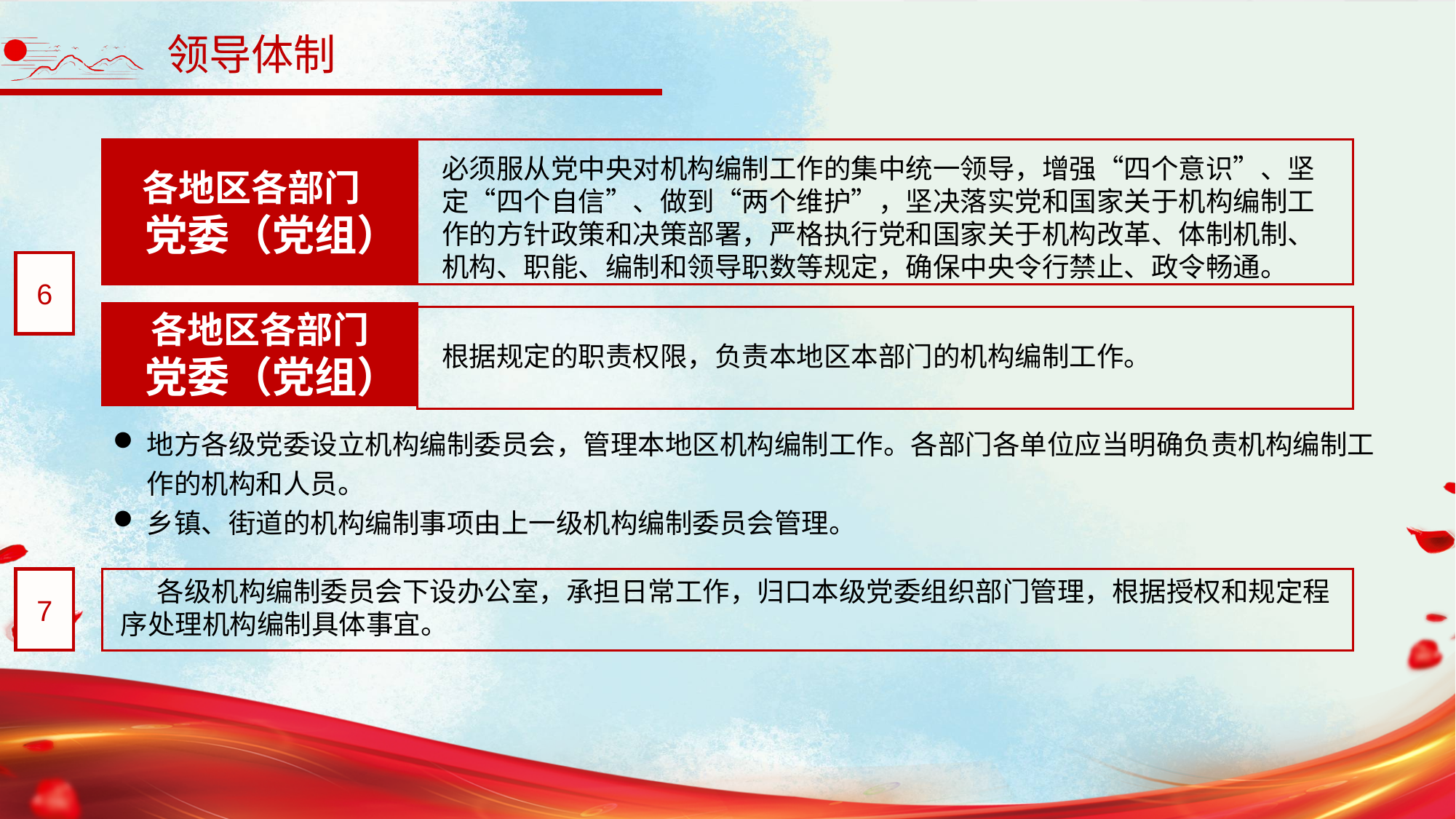

领导体制
各地区各部门
  党委（党组）

必须服从党中央对机构编制工作的集中统一领导，增强“四个意识”、坚定“四个自信”、做到“两个维护”，坚决落实党和国家关于机构编制工作的方针政策和决策部署，严格执行党和国家关于机构改革、体制机制、机构、职能、编制和领导职数等规定，确保中央令行禁止、政令畅通。
6
各地区各部门
  党委（党组）

根据规定的职责权限，负责本地区本部门的机构编制工作。
地方各级党委设立机构编制委员会，管理本地区机构编制工作。各部门各单位应当明确负责机构编制工作的机构和人员。
乡镇、街道的机构编制事项由上一级机构编制委员会管理。

7

各级机构编制委员会下设办公室，承担日常工作，归口本级党委组织部门管理，根据授权和规定程序处理机构编制具体事宜。